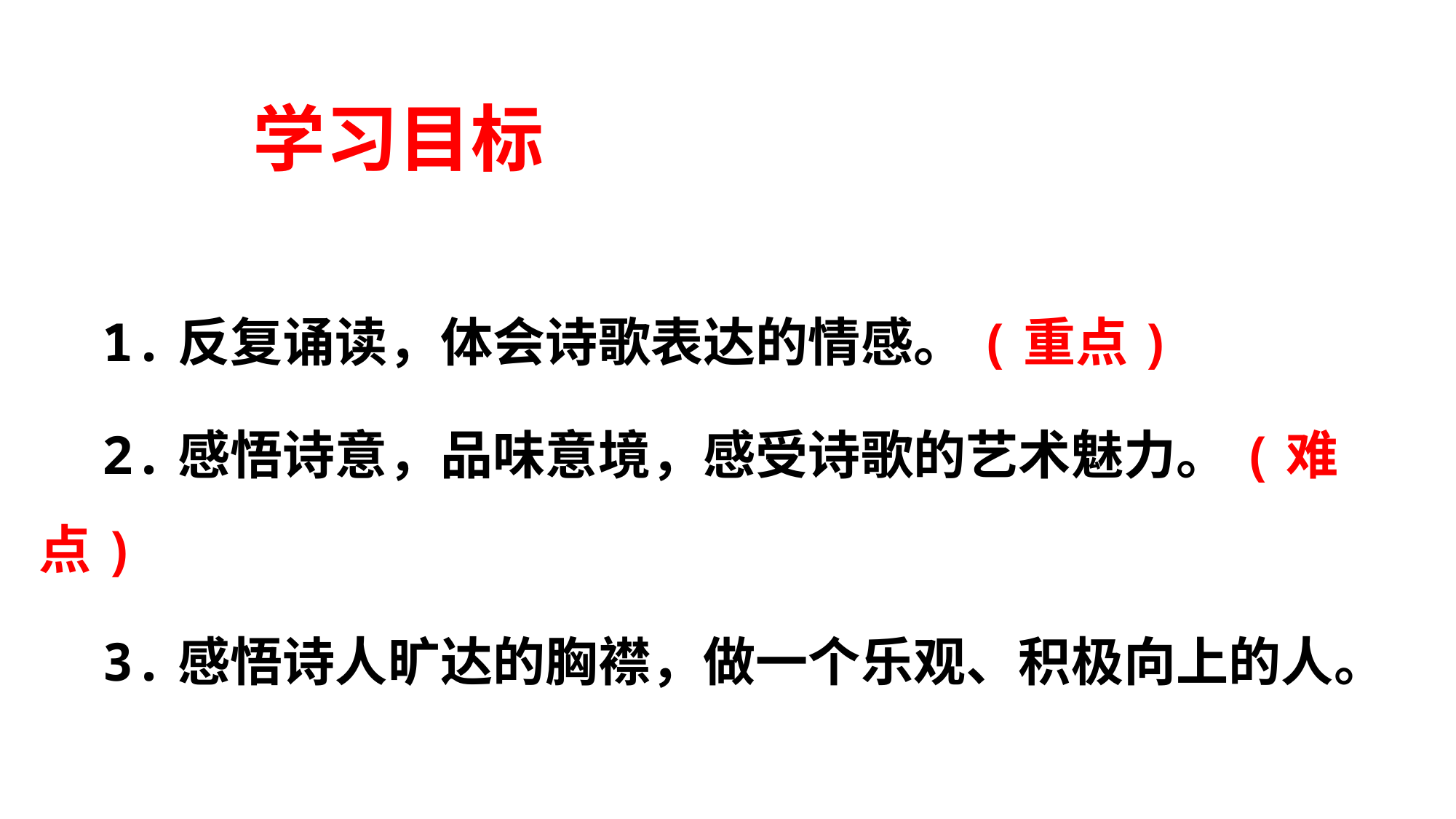

学习目标
  1.反复诵读，体会诗歌表达的情感。(重点)
  2.感悟诗意，品味意境，感受诗歌的艺术魅力。(难点)
  3.感悟诗人旷达的胸襟，做一个乐观、积极向上的人。